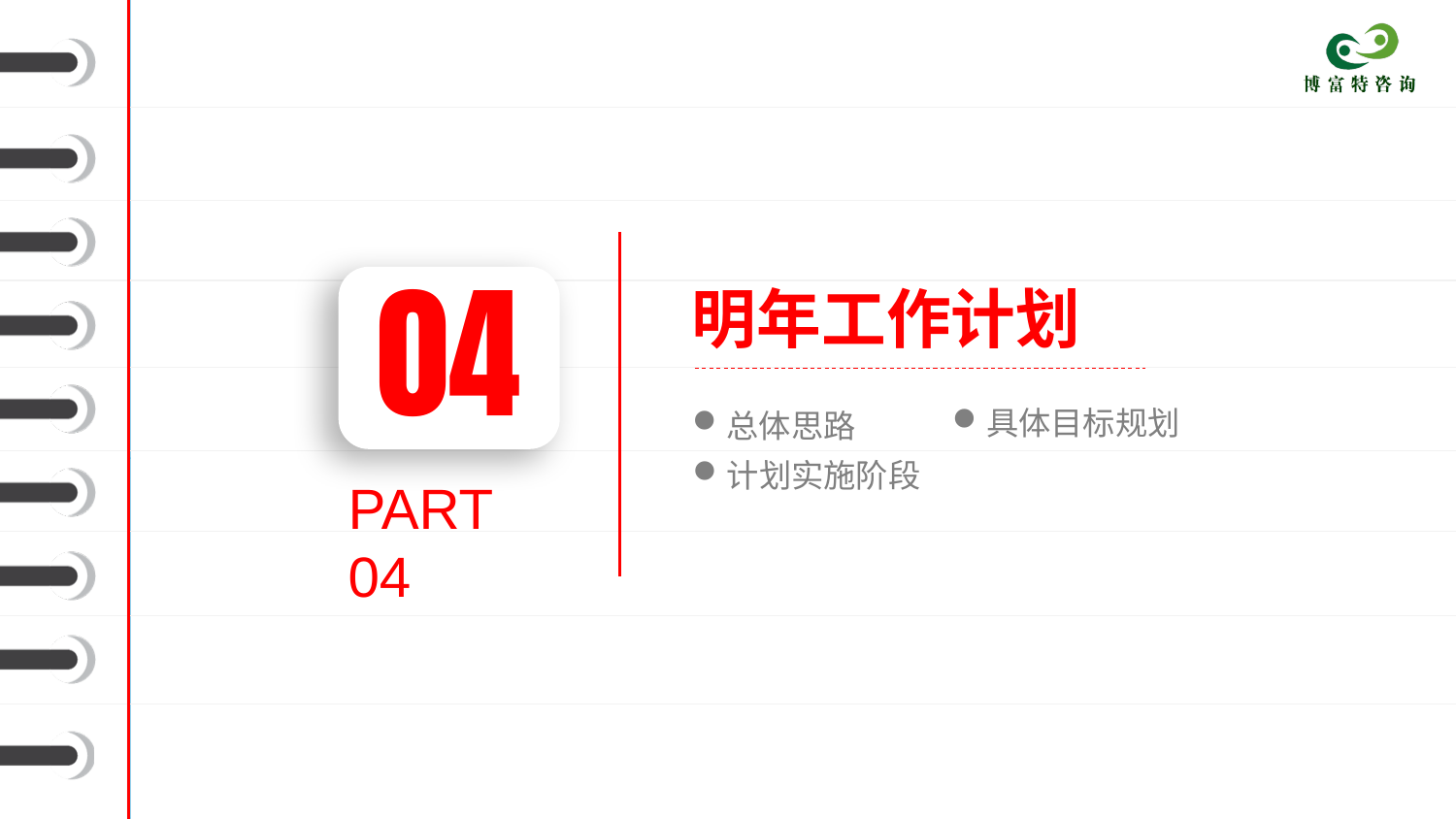

04
明年工作计划
具体目标规划
总体思路
计划实施阶段
PART 04